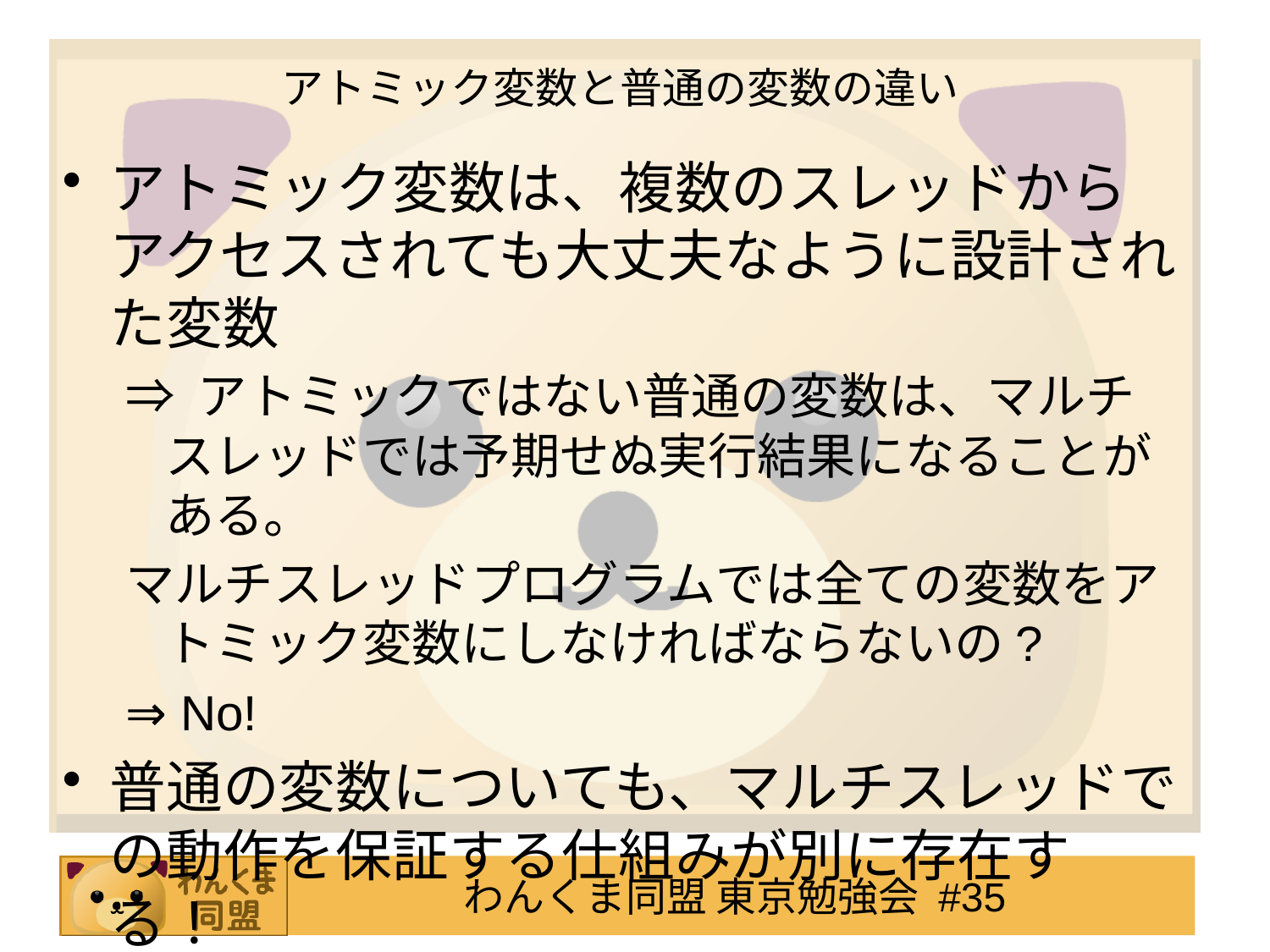

# アトミック変数と普通の変数の違い
アトミック変数は、複数のスレッドからアクセスされても大丈夫なように設計された変数
⇒ アトミックではない普通の変数は、マルチスレッドでは予期せぬ実行結果になることがある。
マルチスレッドプログラムでは全ての変数をアトミック変数にしなければならないの?
⇒ No!
普通の変数についても、マルチスレッドでの動作を保証する仕組みが別に存在する！